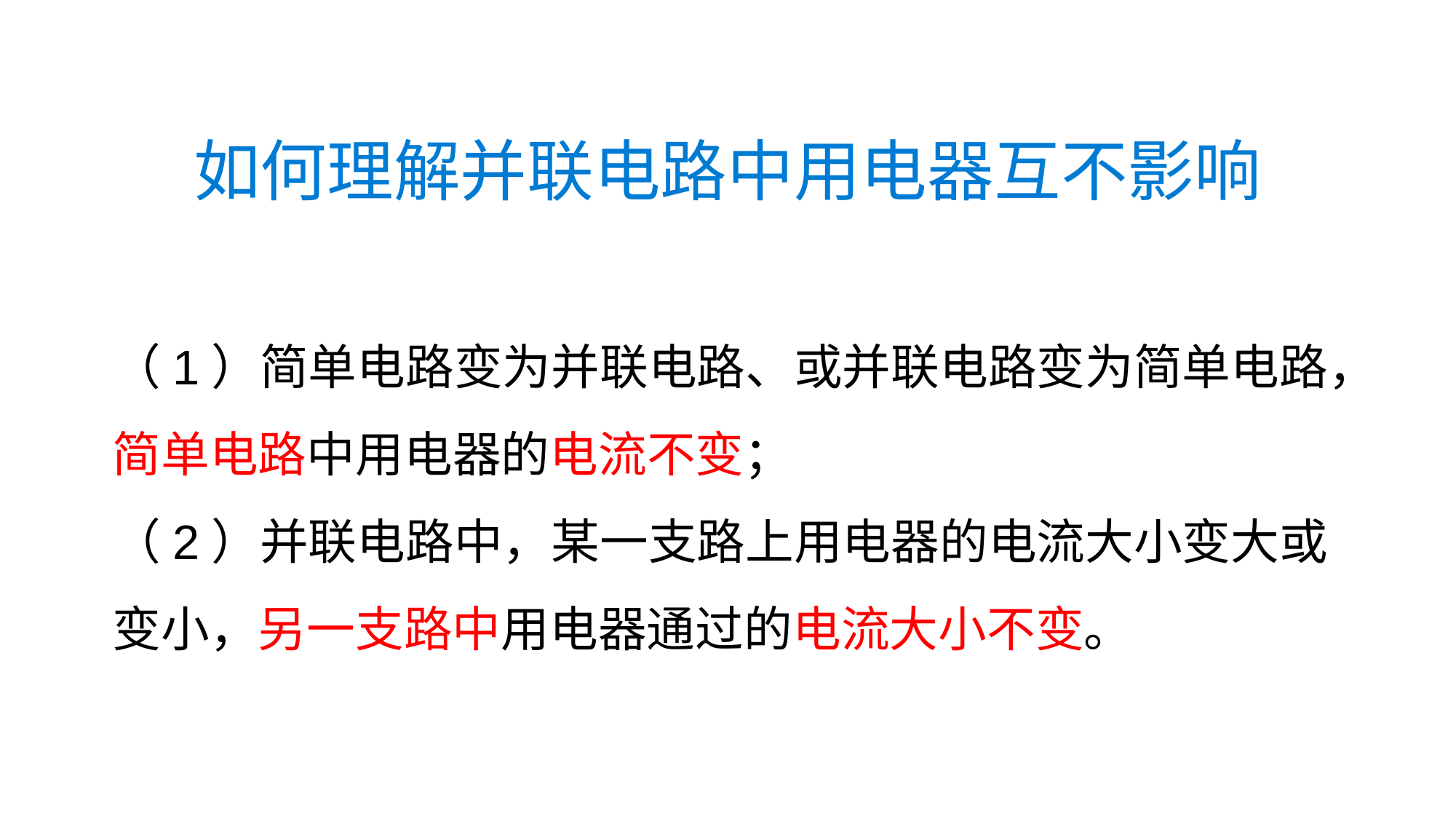

如何理解并联电路中用电器互不影响

（1）简单电路变为并联电路、或并联电路变为简单电路，简单电路中用电器的电流不变；
（2）并联电路中，某一支路上用电器的电流大小变大或变小，另一支路中用电器通过的电流大小不变。